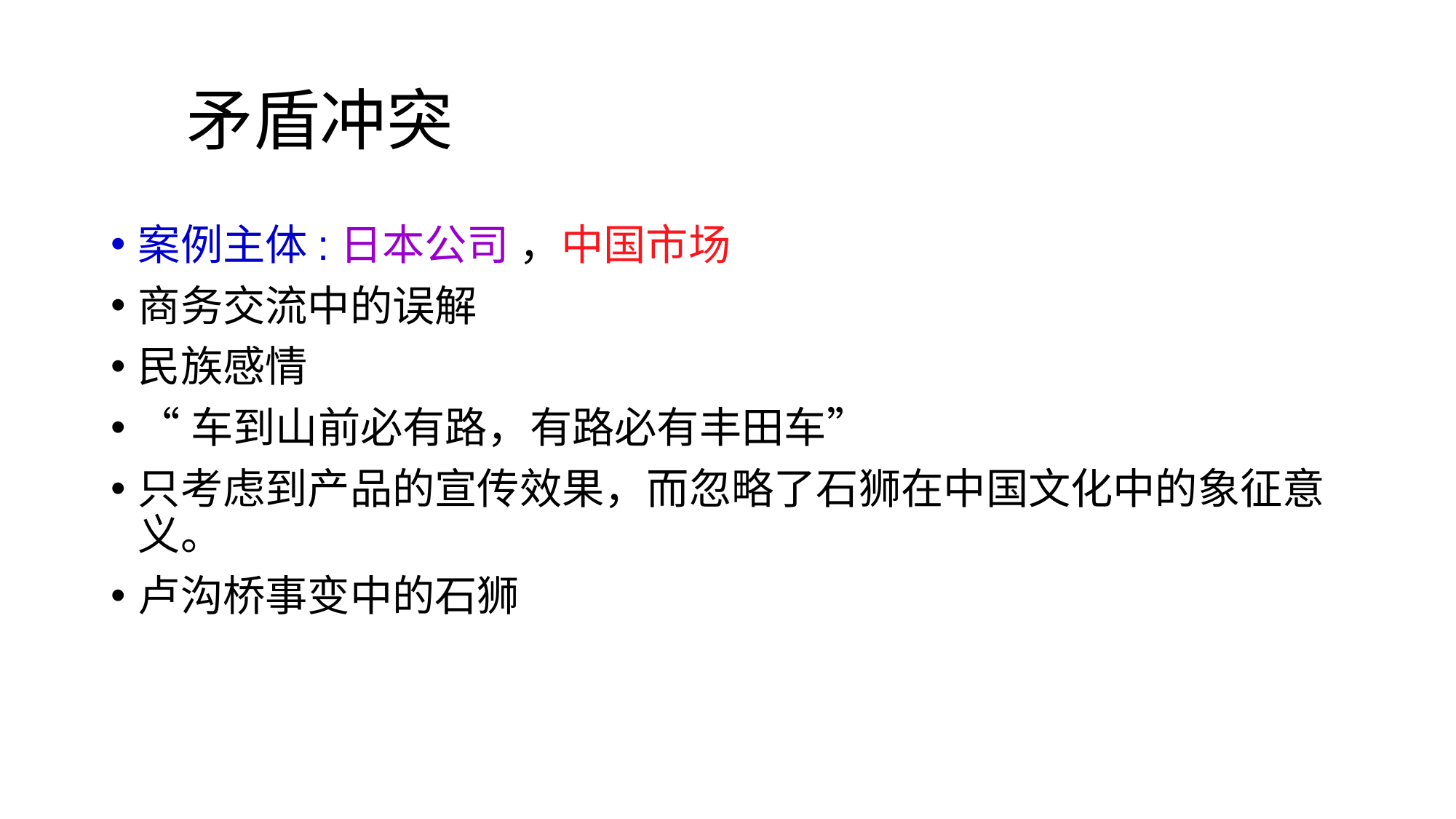

# 矛盾冲突
案例主体:日本公司 ，中国市场
商务交流中的误解
民族感情
“车到山前必有路，有路必有丰田车”
只考虑到产品的宣传效果，而忽略了石狮在中国文化中的象征意义。
卢沟桥事变中的石狮